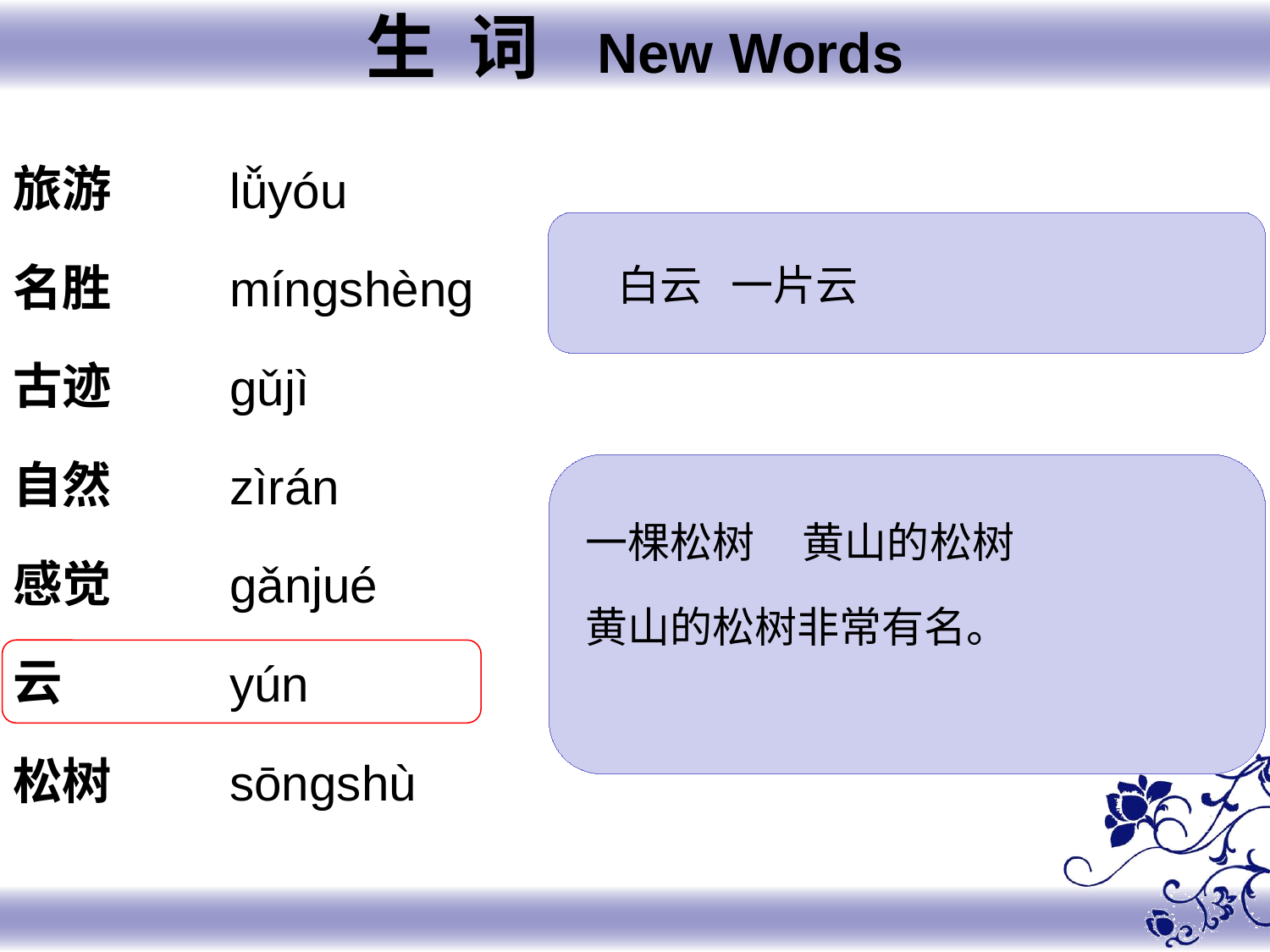

生  词   New Words
旅游
名胜
古迹
自然
感觉
云
松树
lǚyóu
míngshèng
gǔjì
zìrán
gǎnjué
yún
sōngshù

 白云   一片云

一棵松树     黄山的松树
黄山的松树非常有名。